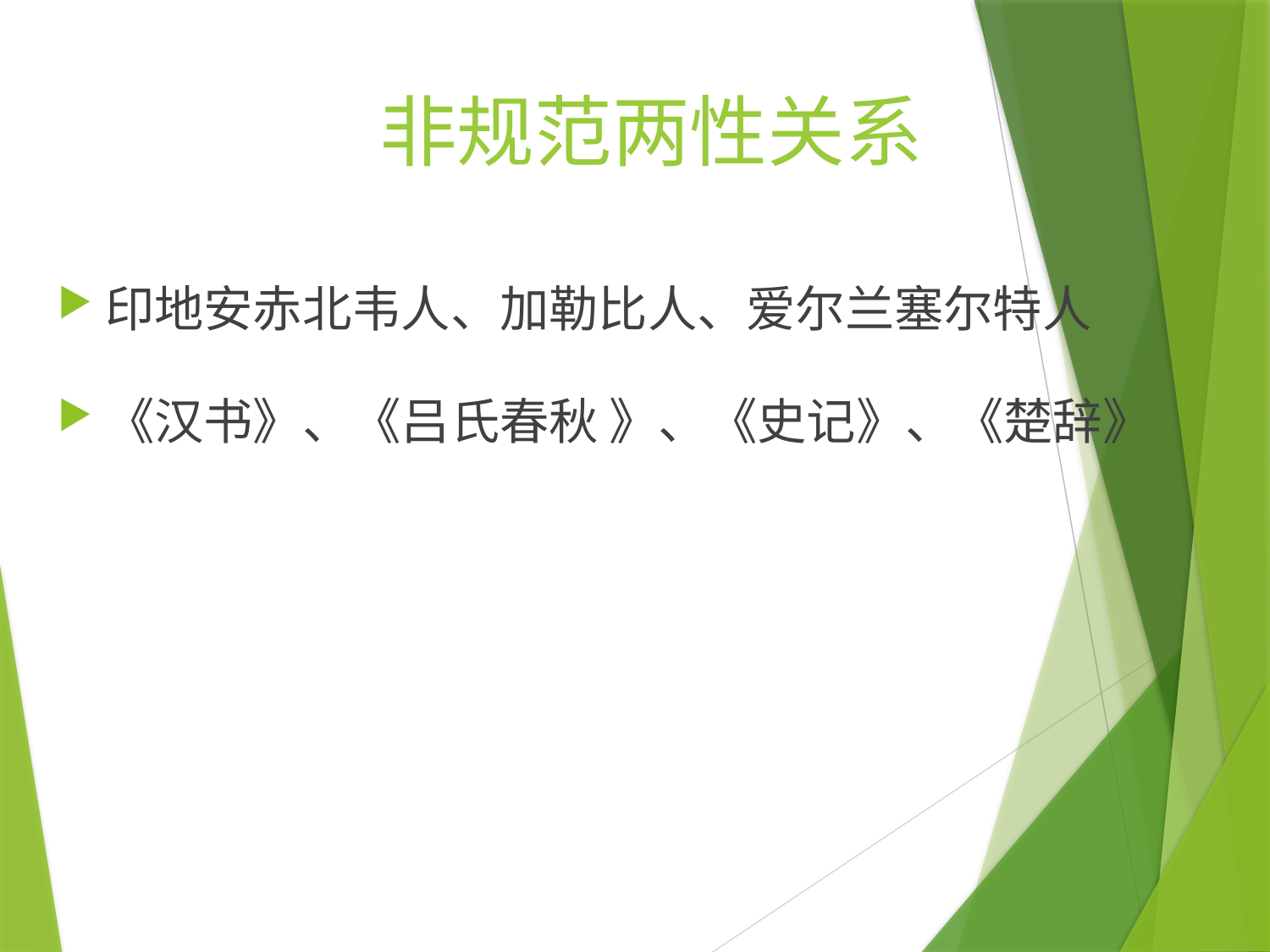

非规范两性关系
印地安赤北韦人、加勒比人、爱尔兰塞尔特人
《汉书》、《吕氏春秋 》、《史记》、《楚辞》